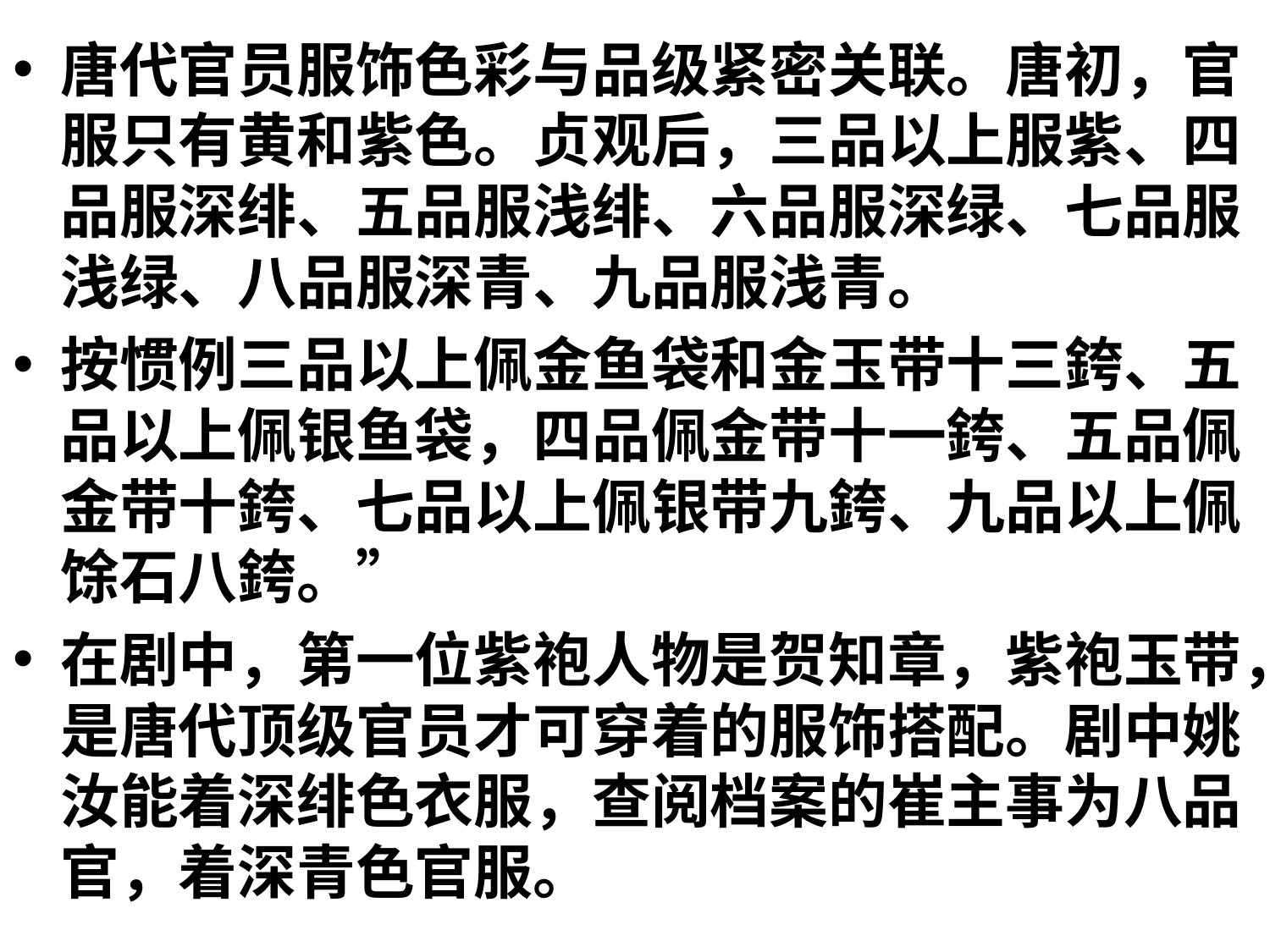

唐代官员服饰色彩与品级紧密关联。唐初，官服只有黄和紫色。贞观后，三品以上服紫、四品服深绯、五品服浅绯、六品服深绿、七品服浅绿、八品服深青、九品服浅青。
按惯例三品以上佩金鱼袋和金玉带十三銙、五品以上佩银鱼袋，四品佩金带十一銙、五品佩金带十銙、七品以上佩银带九銙、九品以上佩馀石八銙。”
在剧中，第一位紫袍人物是贺知章，紫袍玉带，是唐代顶级官员才可穿着的服饰搭配。剧中姚汝能着深绯色衣服，查阅档案的崔主事为八品官，着深青色官服。